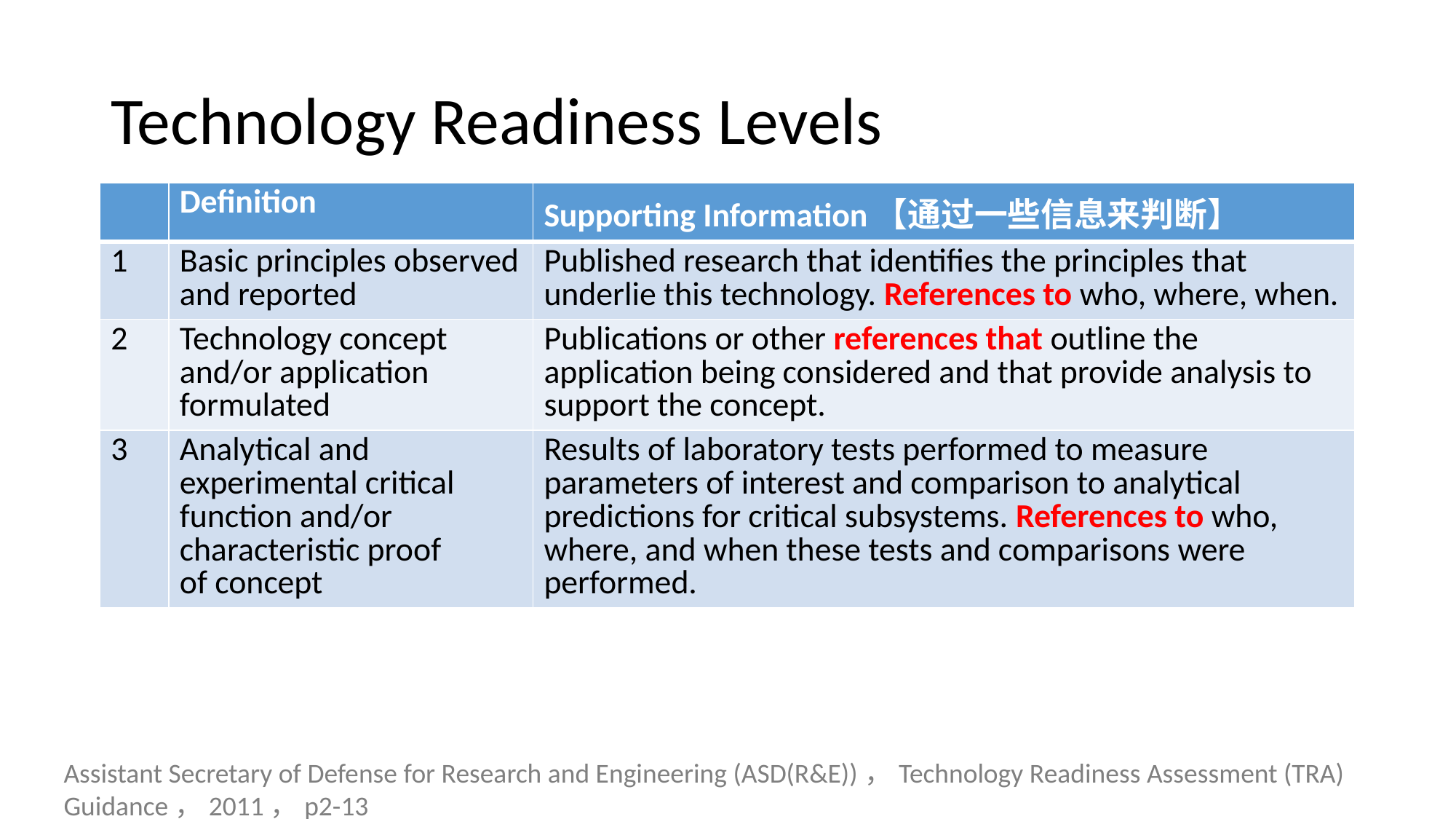

# Technology Readiness Levels
|  | Definition | Supporting Information【通过一些信息来判断】 |
| --- | --- | --- |
| 1 | Basic principles observed and reported | Published research that identifies the principles that underlie this technology. References to who, where, when. |
| 2 | Technology concept and/or application formulated | Publications or other references that outline the application being considered and that provide analysis to support the concept. |
| 3 | Analytical and experimental critical function and/or characteristic proof of concept | Results of laboratory tests performed to measure parameters of interest and comparison to analytical predictions for critical subsystems. References to who, where, and when these tests and comparisons were performed. |
Assistant Secretary of Defense for Research and Engineering (ASD(R&E))，Technology Readiness Assessment (TRA) Guidance，2011，p2-13